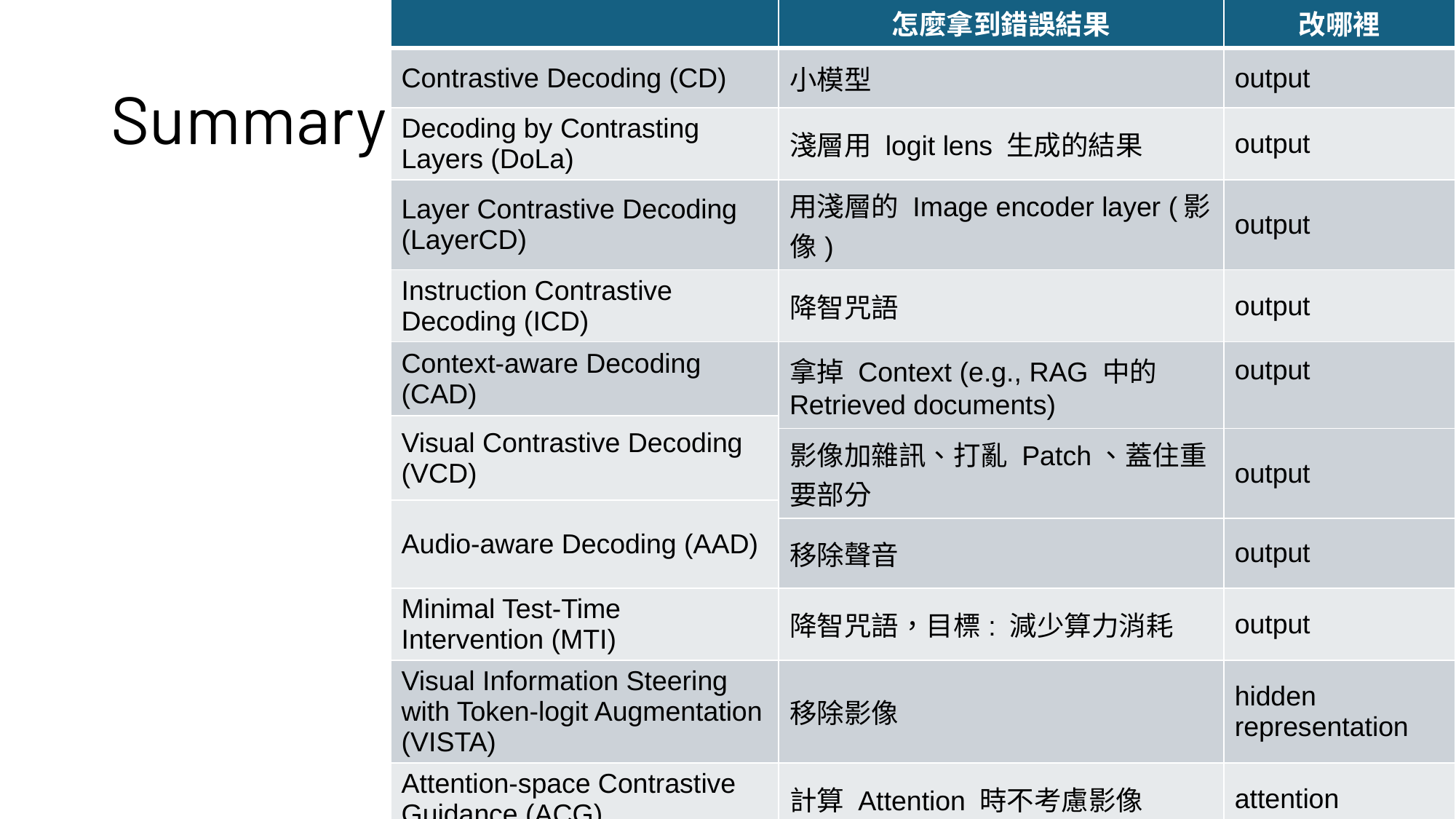

|  | 怎麼拿到錯誤結果 | 改哪裡 |
| --- | --- | --- |
| Contrastive Decoding (CD) | 小模型 | output |
| Decoding by Contrasting Layers (DoLa) | 淺層用 logit lens 生成的結果 | output |
| Layer Contrastive Decoding (LayerCD) | 用淺層的 Image encoder layer (影像) | output |
| Instruction Contrastive Decoding (ICD) | 降智咒語 | output |
| Context-aware Decoding (CAD) | 拿掉 Context (e.g., RAG 中的 Retrieved documents) | output |
| Visual Contrastive Decoding (VCD) |  |  |
|  | 影像加雜訊、打亂 Patch、蓋住重要部分 | output |
| Audio-aware Decoding (AAD) |  |  |
|  | 移除聲音 | output |
| Minimal Test-Time Intervention (MTI) | 降智咒語，目標: 減少算力消耗 | output |
| Visual Information Steering with Token-logit Augmentation (VISTA) | 移除影像 | hidden representation |
| Attention-space Contrastive Guidance (ACG) | 計算 Attention 時不考慮影像 | attention |
# Summary